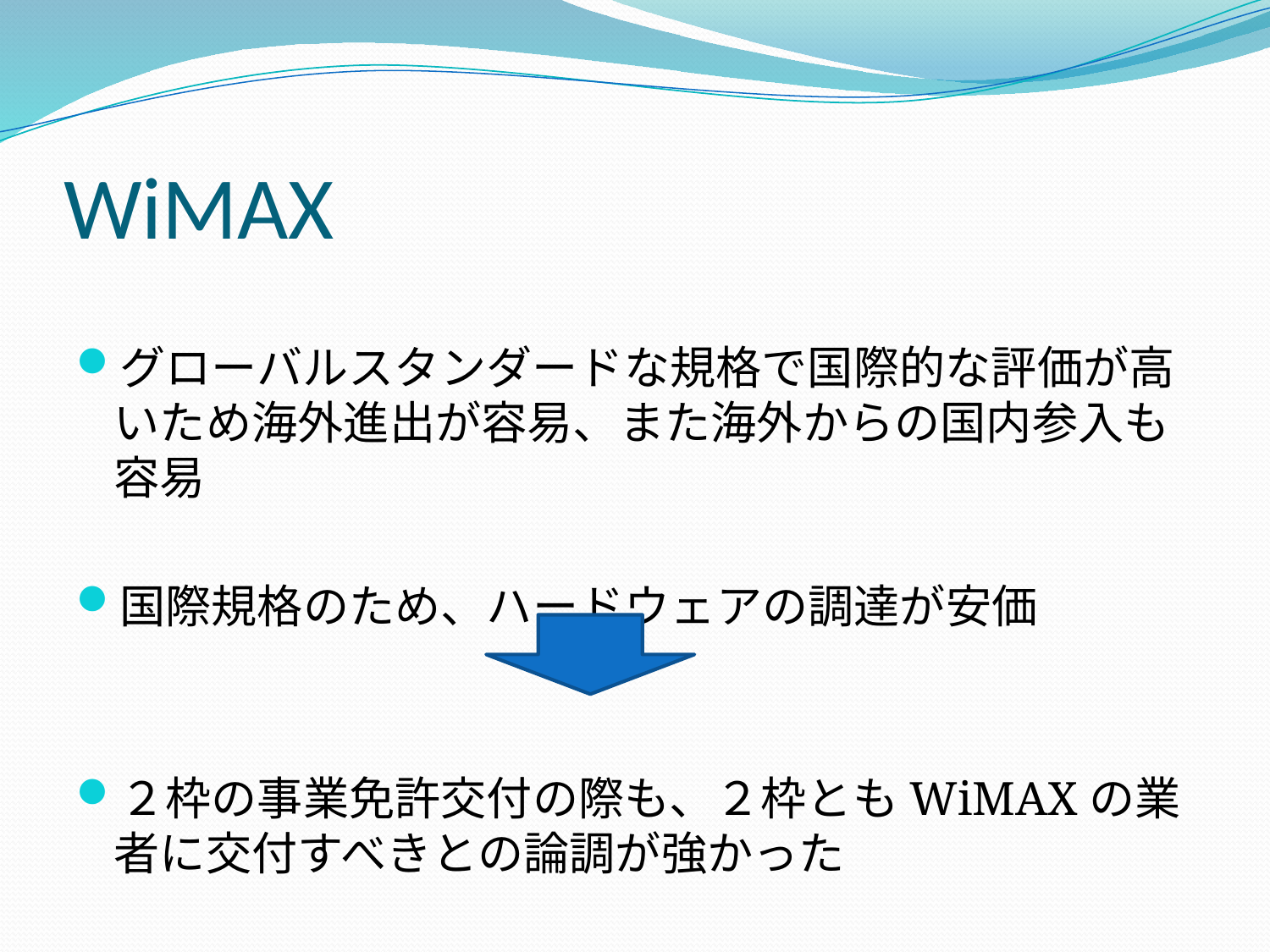

# WiMAX

グローバルスタンダードな規格で国際的な評価が高いため海外進出が容易、また海外からの国内参入も容易

国際規格のため、ハードウェアの調達が安価

２枠の事業免許交付の際も、２枠ともWiMAXの業者に交付すべきとの論調が強かった